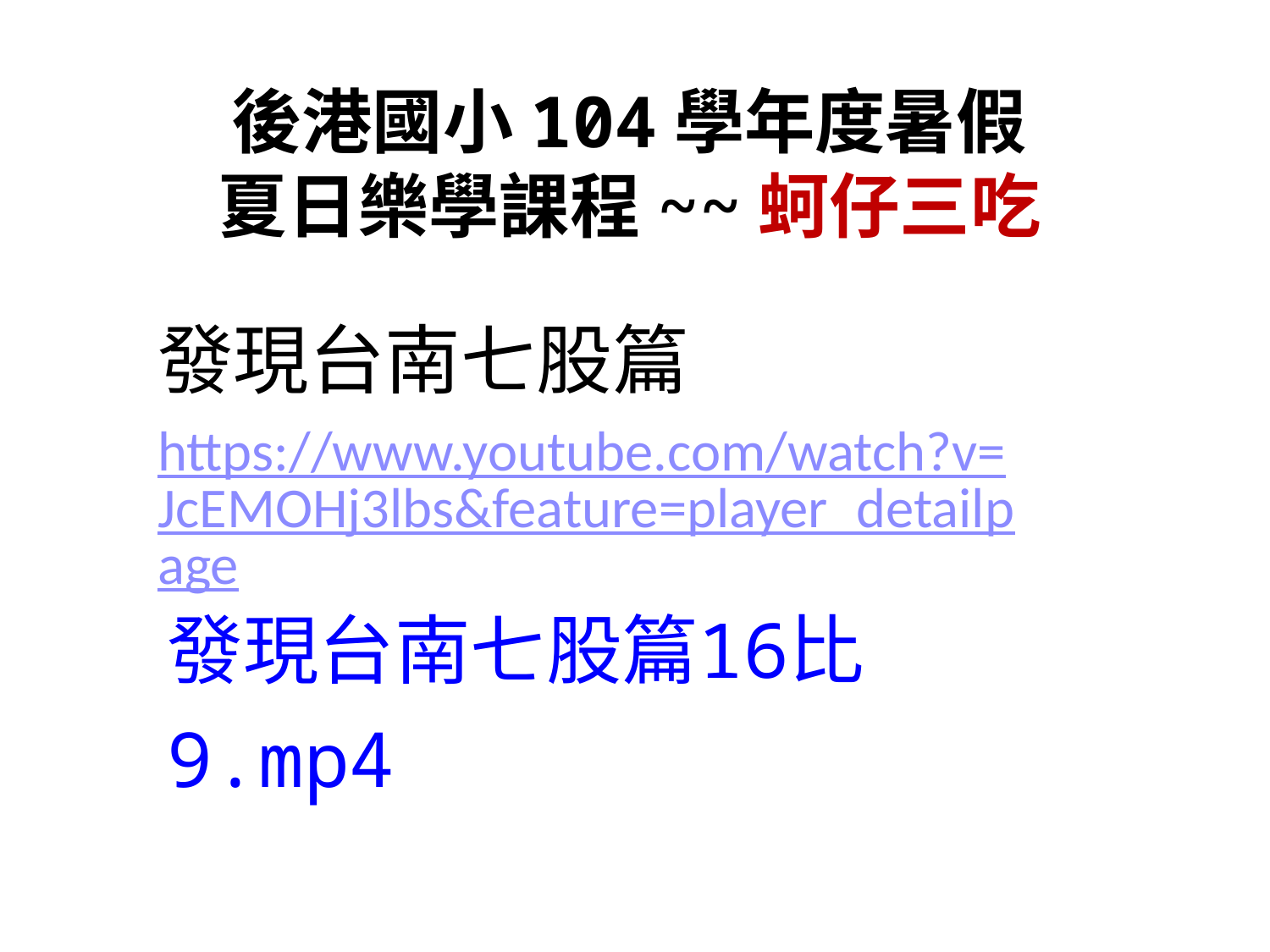

# 後港國小104學年度暑假 夏日樂學課程~~蚵仔三吃
發現台南七股篇
https://www.youtube.com/watch?v=JcEMOHj3lbs&feature=player_detailpage

發現台南七股篇16比9.mp4